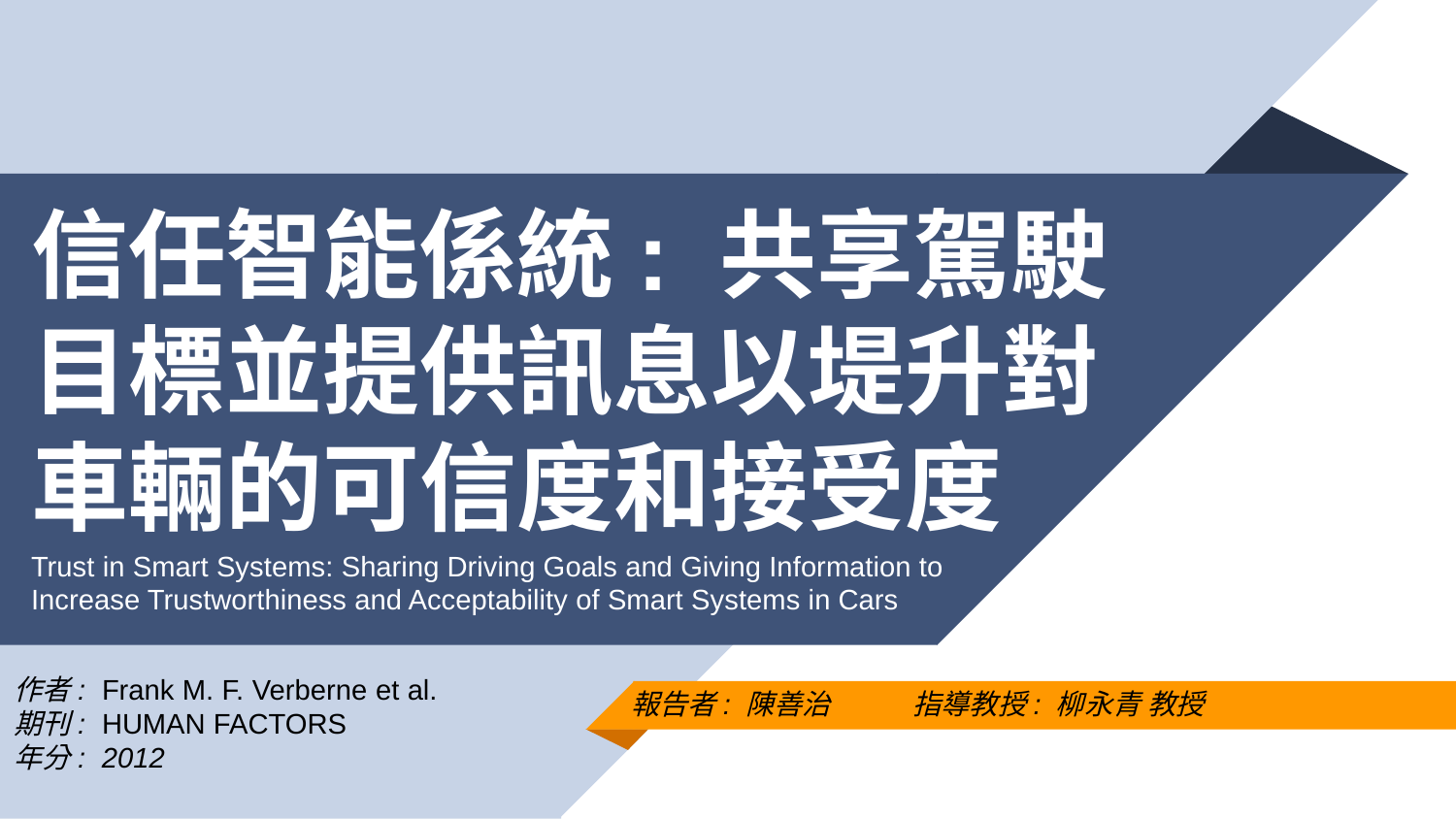

# 信任智能係統: 共享駕駛目標並提供訊息以堤升對車輛的可信度和接受度
Trust in Smart Systems: Sharing Driving Goals and Giving Information to Increase Trustworthiness and Acceptability of Smart Systems in Cars
作者:  Frank M. F. Verberne et al.
期刊:  HUMAN FACTORS
年分:  2012
報告者: 陳善治             指導教授: 柳永青 教授